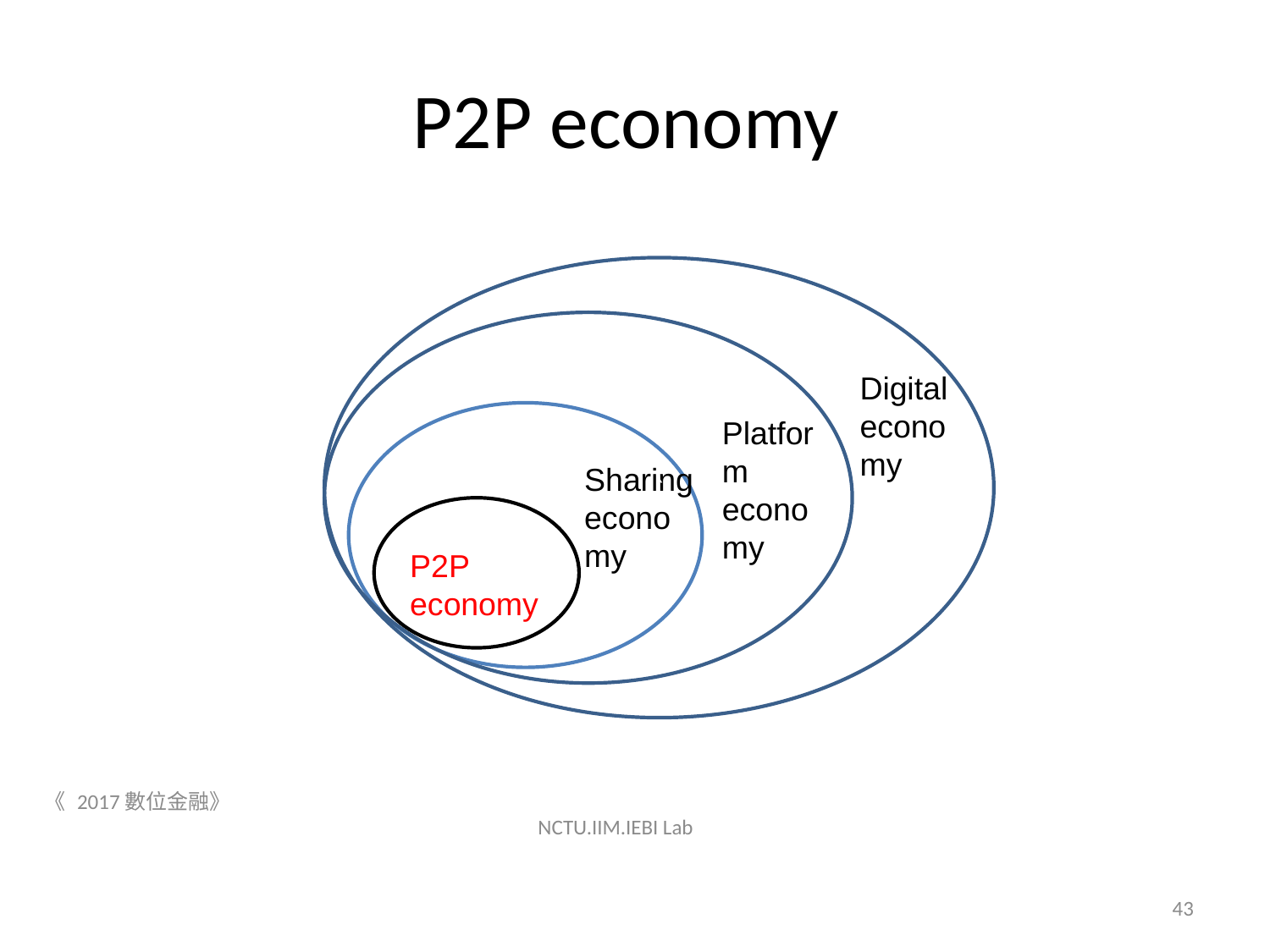

# P2P economy
`
`
Digital economy

Platform economy
Sharing economy

P2P economy
《 2017數位金融》                                                                                                                                             	NCTU.IIM.IEBI Lab
43